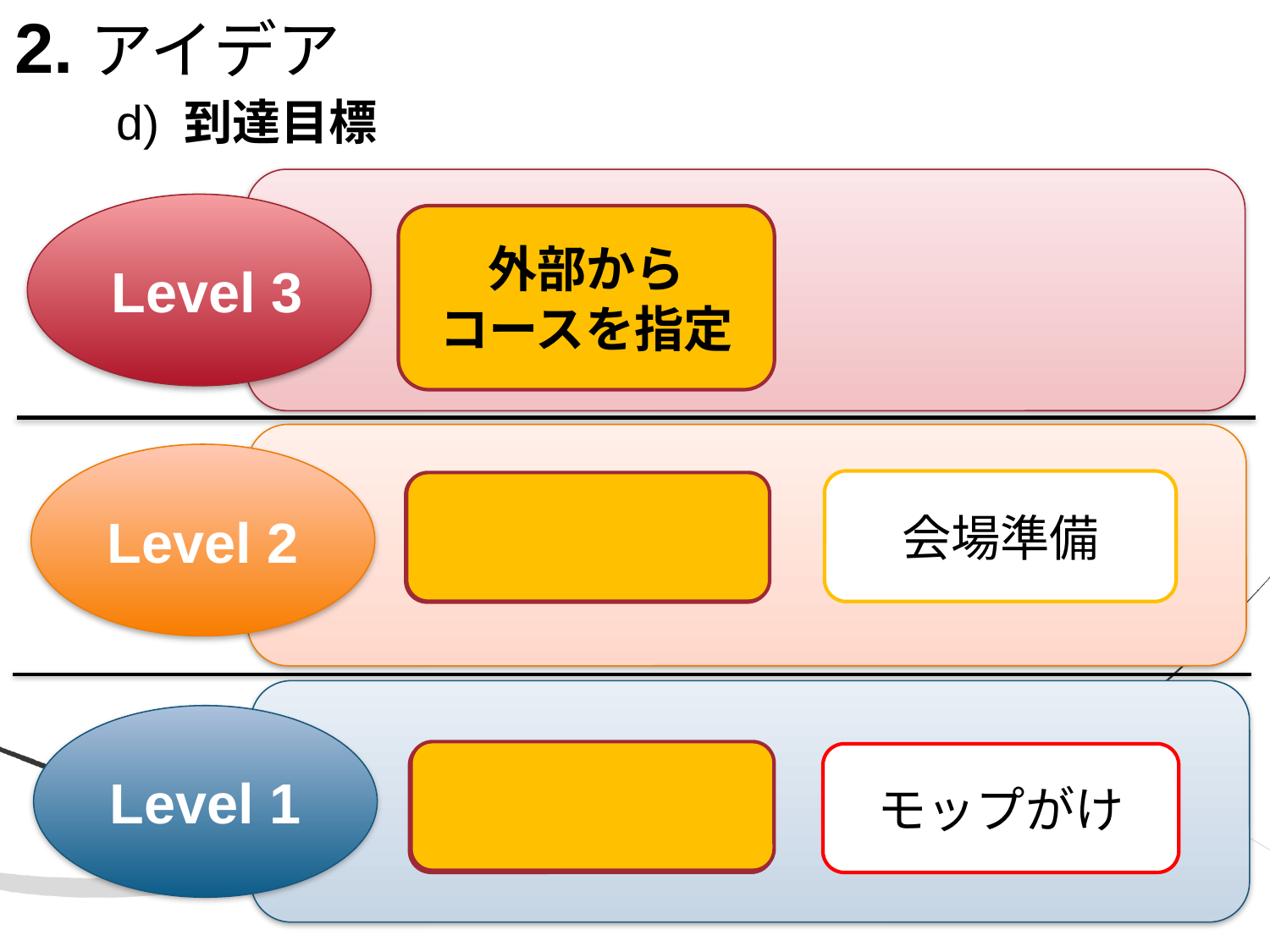

# 2.アイデア
d) 到達目標

 Level 3
外部から
コースを指定

Level 2
会場準備

テープ貼り

Level 1

コーン配置
モップがけ